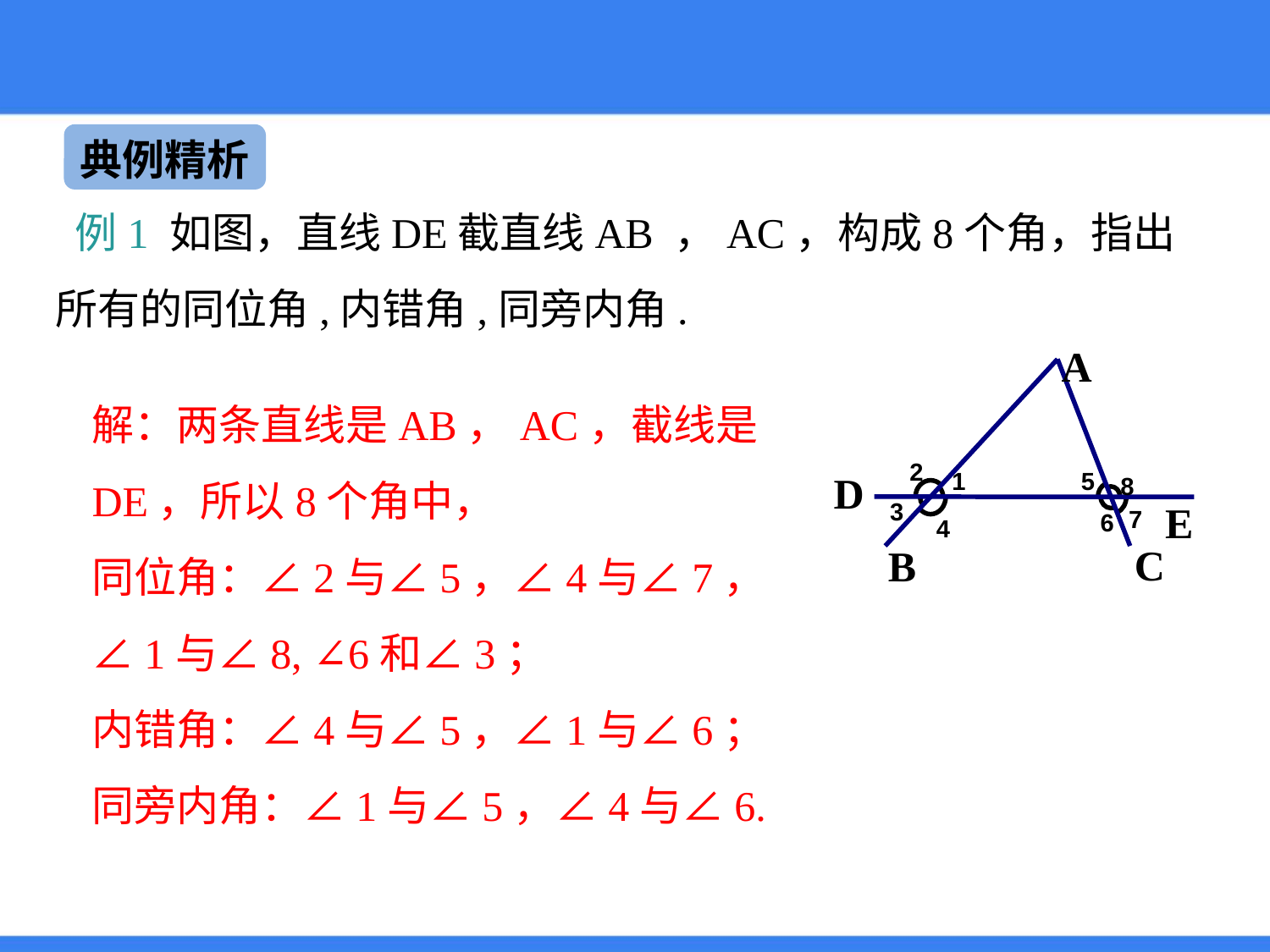

典例精析
 例1 如图，直线DE截直线AB ，AC，构成8个角，指出所有的同位角,内错角,同旁内角.

A

2
1
5
D
8

3

E
7
6
4
C
B
解：两条直线是AB，AC，截线是DE，所以8个角中，
同位角：∠2与∠5，∠4与∠7，∠1与∠8, ∠6和∠3；
内错角：∠4与∠5，∠1与∠6；
同旁内角：∠1与∠5，∠4与∠6.